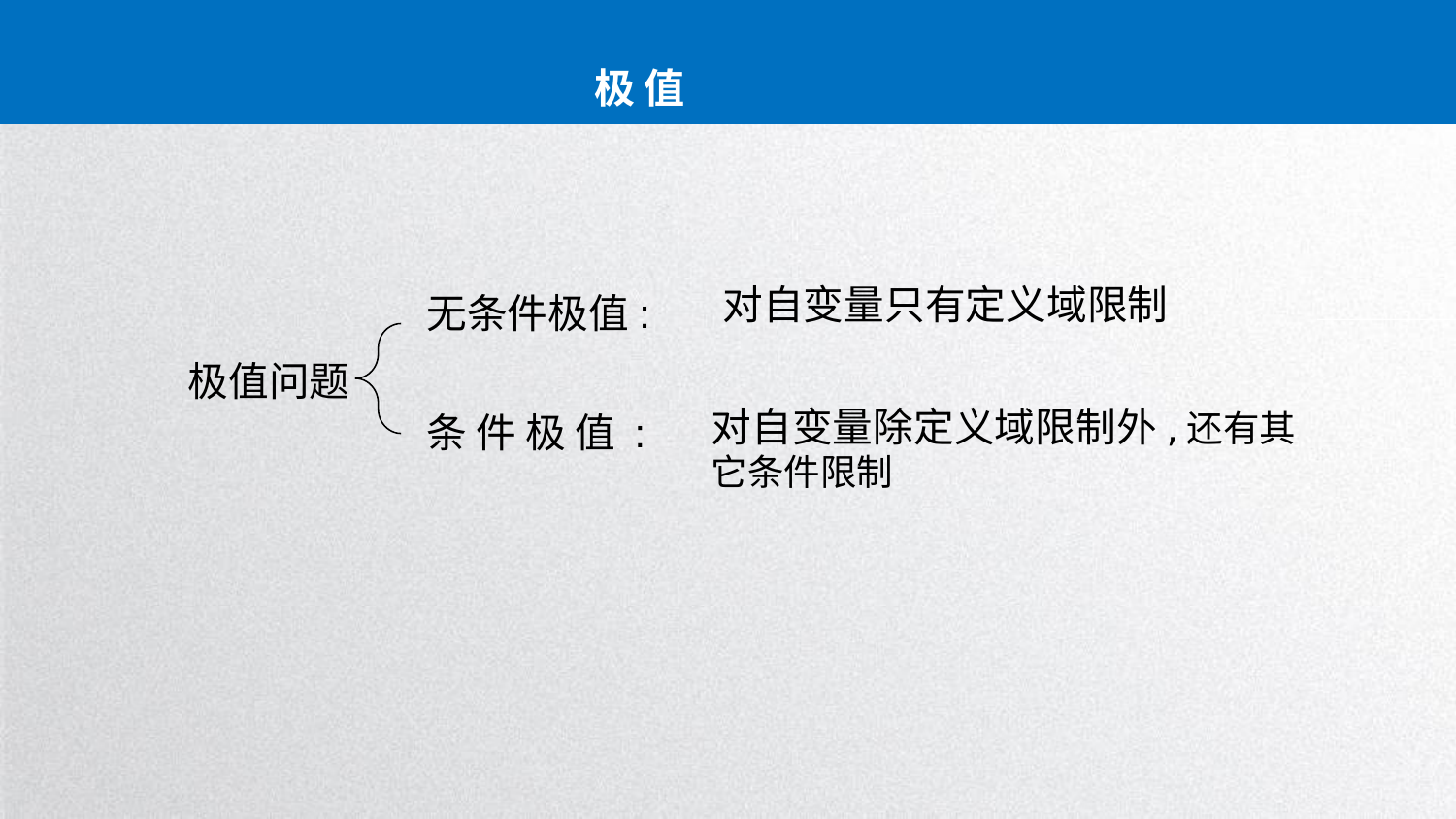

极 值
对自变量只有定义域限制
无条件极值:

极值问题
对自变量除定义域限制外,还有其它条件限制

条 件 极 值 :